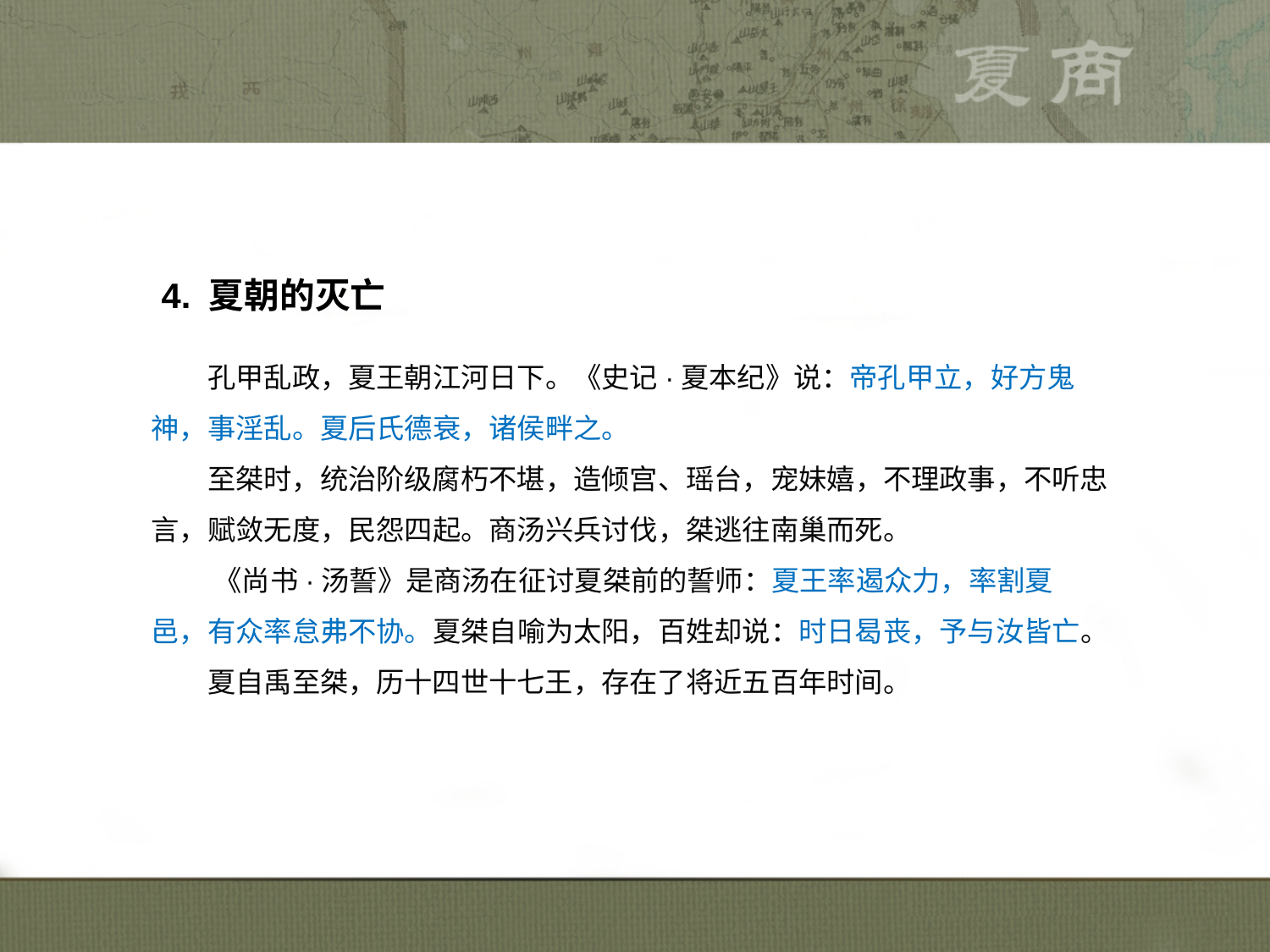

4. 夏朝的灭亡
　　孔甲乱政，夏王朝江河日下。《史记·夏本纪》说：帝孔甲立，好方鬼神，事淫乱。夏后氏德衰，诸侯畔之。
　　至桀时，统治阶级腐朽不堪，造倾宫、瑶台，宠妹嬉，不理政事，不听忠言，赋敛无度，民怨四起。商汤兴兵讨伐，桀逃往南巢而死。
　　 《尚书·汤誓》是商汤在征讨夏桀前的誓师：夏王率遏众力，率割夏邑，有众率怠弗不协。夏桀自喻为太阳，百姓却说：时日曷丧，予与汝皆亡。
　　夏自禹至桀，历十四世十七王，存在了将近五百年时间。